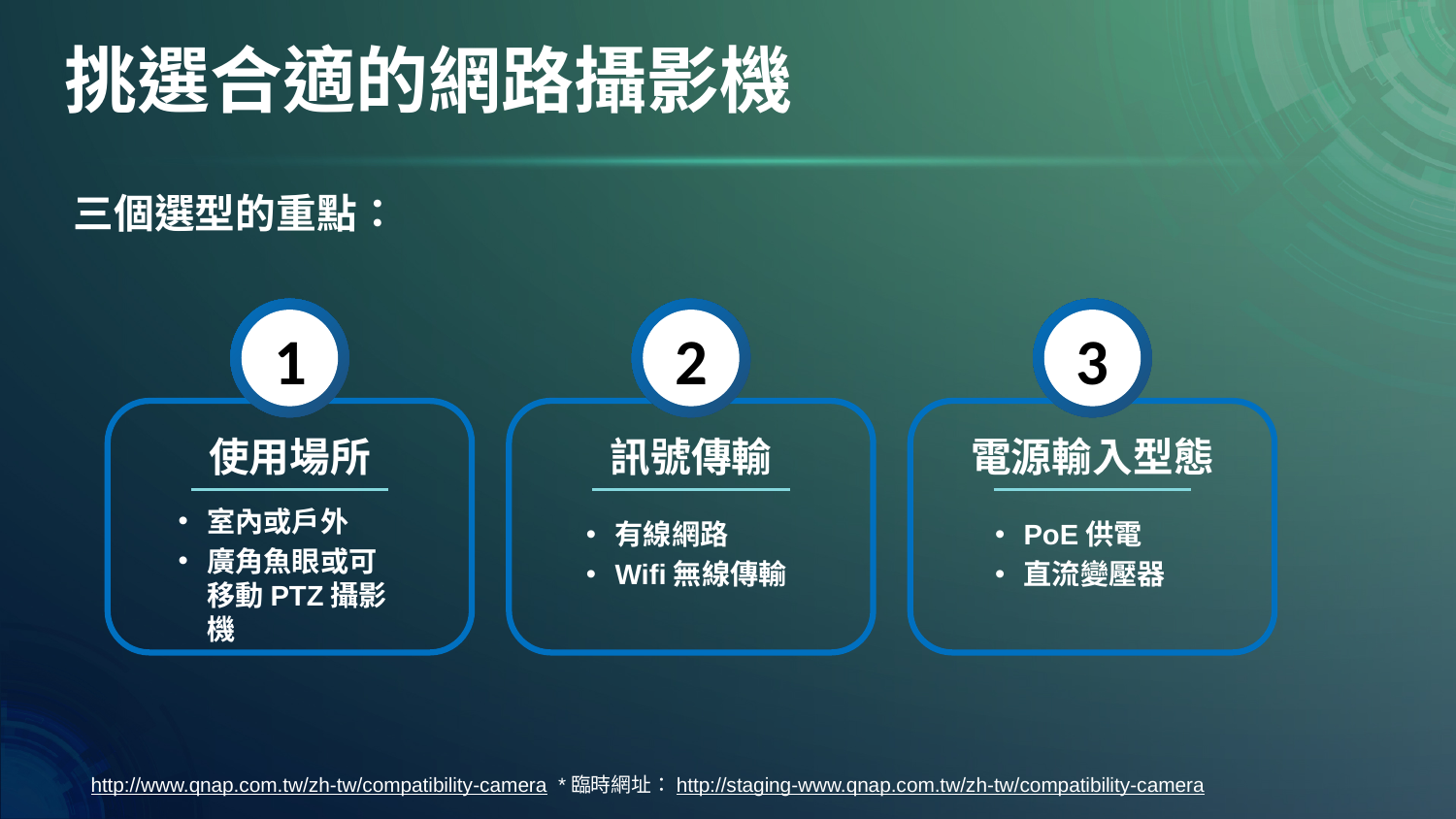

# 挑選合適的網路攝影機
三個選型的重點：

1

2

3

訊號傳輸
電源輸入型態
使用場所
室內或戶外
廣角魚眼或可移動PTZ攝影機
有線網路
Wifi無線傳輸
PoE供電
直流變壓器
http://www.qnap.com.tw/zh-tw/compatibility-camera  *臨時網址：http://staging-www.qnap.com.tw/zh-tw/compatibility-camera